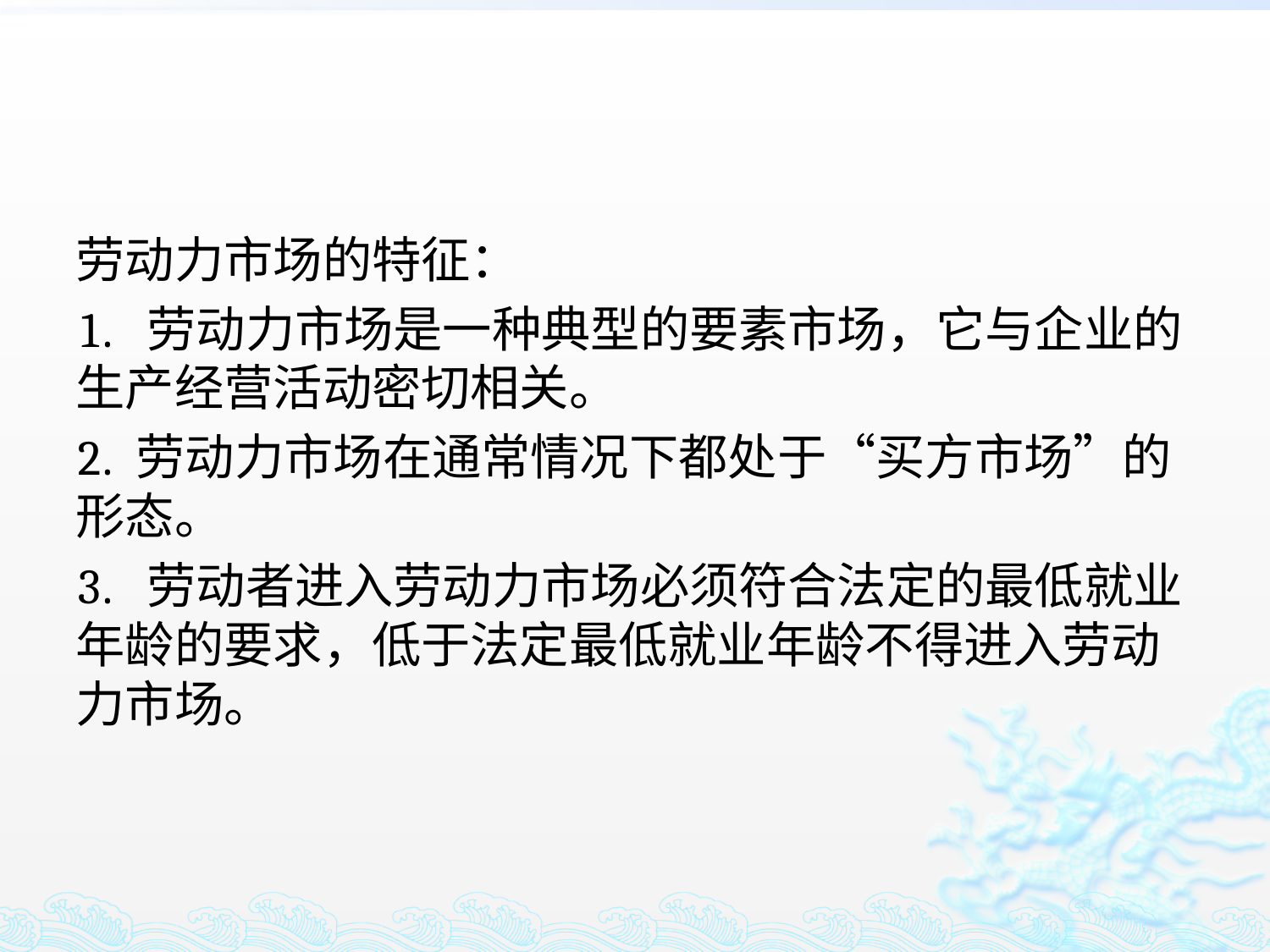

#
劳动力市场的特征：
1.  劳动力市场是一种典型的要素市场，它与企业的生产经营活动密切相关。
2. 劳动力市场在通常情况下都处于“买方市场”的形态。
3.  劳动者进入劳动力市场必须符合法定的最低就业年龄的要求，低于法定最低就业年龄不得进入劳动力市场。